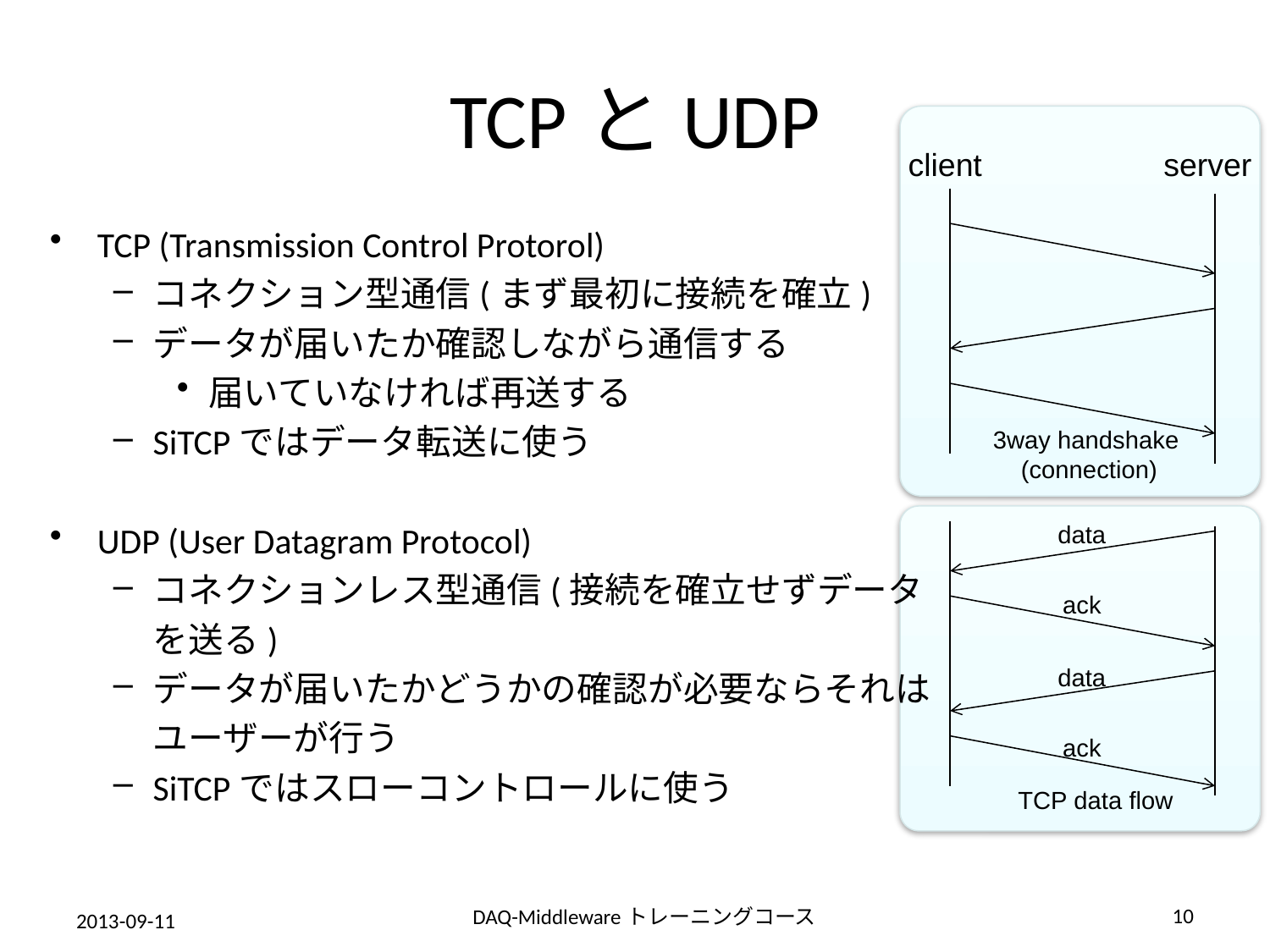

# TCPとUDP

client
server
3way handshake
    (connection)
TCP (Transmission Control Protorol)
コネクション型通信(まず最初に接続を確立)
データが届いたか確認しながら通信する
届いていなければ再送する
SiTCPではデータ転送に使う

UDP (User Datagram Protocol)
コネクションレス型通信(接続を確立せずデータ
	を送る)
データが届いたかどうかの確認が必要ならそれは
	ユーザーが行う
SiTCPではスローコントロールに使う

data
ack
data
ack
TCP data flow
10
DAQ-Middlewareトレーニングコース
2013-09-11